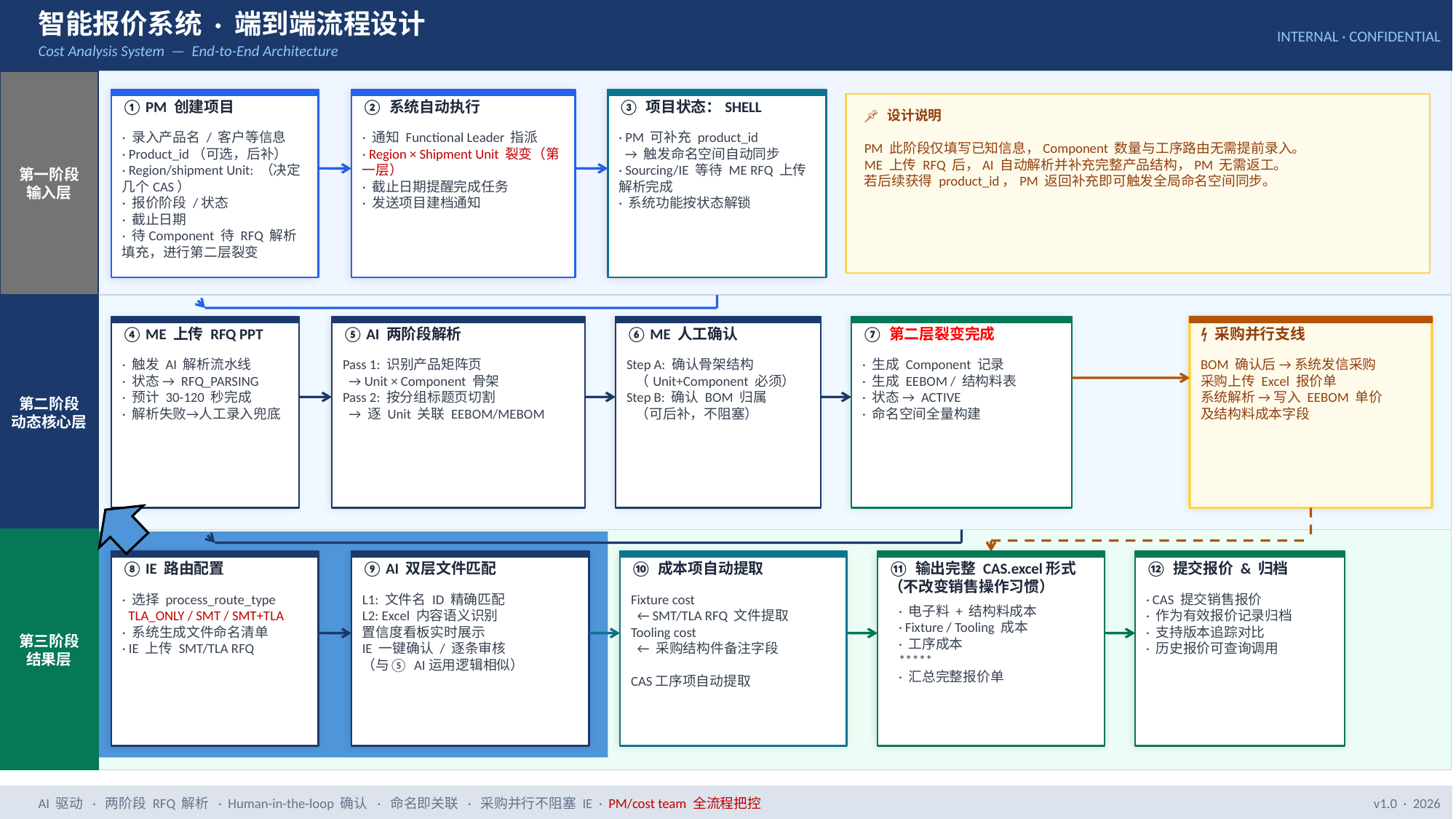

INTERNAL · CONFIDENTIAL
智能报价系统 · 端到端流程设计
Cost Analysis System  —  End-to-End Architecture

第一阶段
输入层

① PM 创建项目
② 系统自动执行
③ 项目状态：SHELL
📌  设计说明

PM 此阶段仅填写已知信息，Component 数量与工序路由无需提前录入。
ME 上传 RFQ 后，AI 自动解析并补充完整产品结构，PM 无需返工。
若后续获得 product_id，PM 返回补充即可触发全局命名空间同步。
· 录入产品名 / 客户等信息
· Product_id（可选，后补）
· Region/shipment Unit: （决定几个CAS）
· 报价阶段 /状态
· 截止日期
· 待Component 待 RFQ 解析填充，进行第二层裂变
· 通知 Functional Leader 指派
· Region × Shipment Unit 裂变（第一层）
· 截止日期提醒完成任务
· 发送项目建档通知
· PM 可补充 product_id
  → 触发命名空间自动同步
· Sourcing/IE 等待 ME RFQ 上传解析完成
· 系统功能按状态解锁

第二阶段
动态核心层

④ ME 上传 RFQ PPT
⑤ AI 两阶段解析
⑥ ME 人工确认
⑦ 第二层裂变完成
⚡ 采购并行支线
· 触发 AI 解析流水线
· 状态 → RFQ_PARSING
· 预计 30-120 秒完成
· 解析失败→人工录入兜底
Pass 1: 识别产品矩阵页
  → Unit × Component 骨架
Pass 2: 按分组标题页切割
  → 逐 Unit 关联 EEBOM/MEBOM
Step A: 确认骨架结构
  （Unit+Component 必须）
Step B: 确认 BOM 归属
  （可后补，不阻塞）
· 生成 Component 记录
· 生成 EEBOM / 结构料表
· 状态 → ACTIVE
· 命名空间全量构建
BOM 确认后 → 系统发信采购
采购上传 Excel 报价单
系统解析 → 写入 EEBOM 单价
及结构料成本字段

第三阶段
结果层

⑧ IE 路由配置
⑨ AI 双层文件匹配
⑩ 成本项自动提取
⑪ 输出完整 CAS.excel形式（不改变销售操作习惯）
⑫ 提交报价 & 归档
· 选择 process_route_type
  TLA_ONLY / SMT / SMT+TLA
· 系统生成文件命名清单
· IE 上传 SMT/TLA RFQ
L1: 文件名 ID 精确匹配
L2: Excel 内容语义识别
置信度看板实时展示
IE 一键确认 / 逐条审核
（与⑤ AI运用逻辑相似）
Fixture cost
  ← SMT/TLA RFQ 文件提取
Tooling cost
  ← 采购结构件备注字段

CAS工序项自动提取
· CAS 提交销售报价
· 作为有效报价记录归档
· 支持版本追踪对比
· 历史报价可查询调用
· 电子料 + 结构料成本
· Fixture / Tooling 成本
· 工序成本
*****
· 汇总完整报价单

AI 驱动  ·  两阶段 RFQ 解析  ·  Human-in-the-loop 确认  ·  命名即关联  ·  采购并行不阻塞 IE  ·  PM/cost team 全流程把控
v1.0  ·  2026